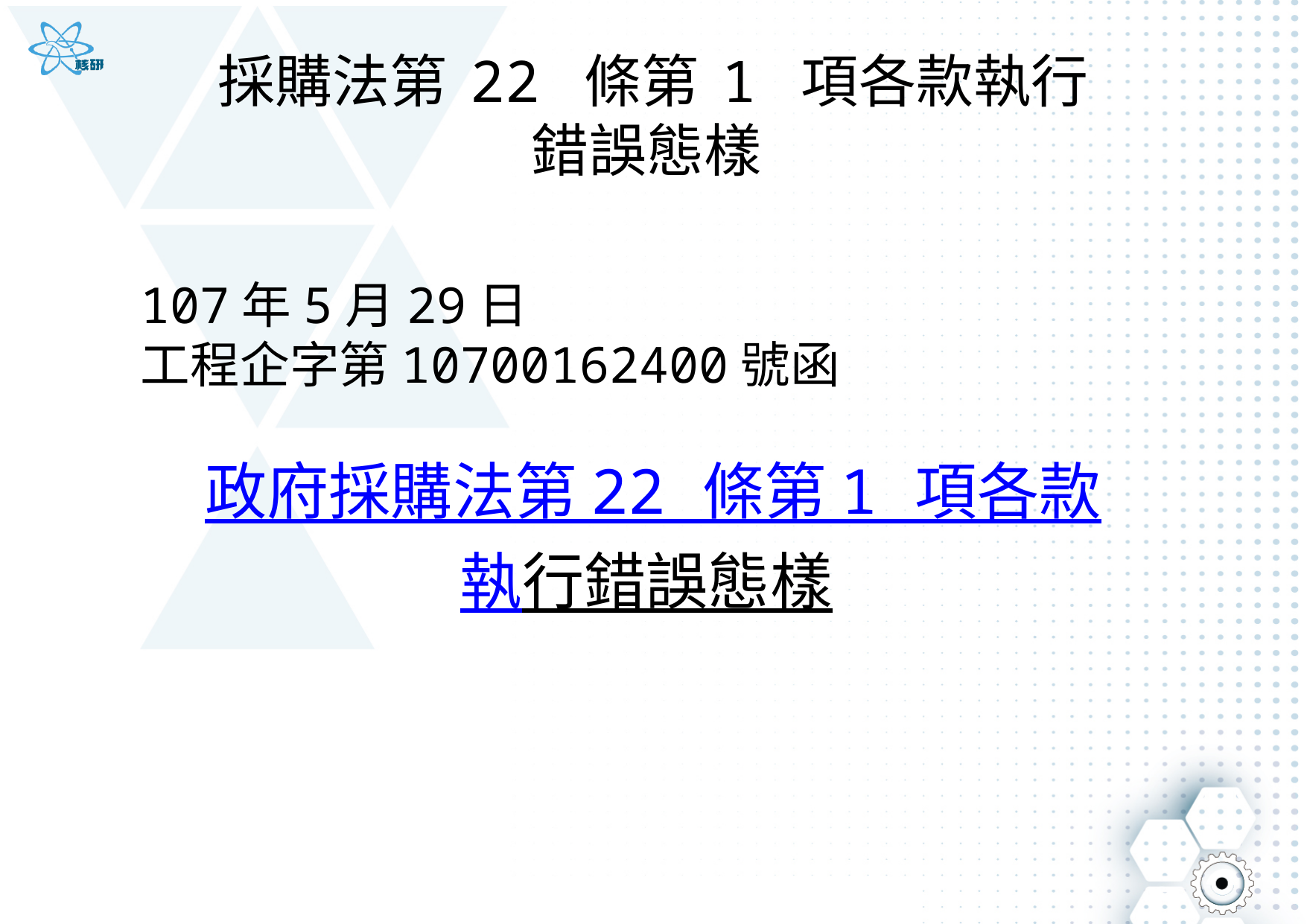

# 採購法第 22 條第 1 項各款執行 錯誤態樣
107年5月29日
工程企字第10700162400號函

政府採購法第 22 條第 1 項各款
執行錯誤態樣